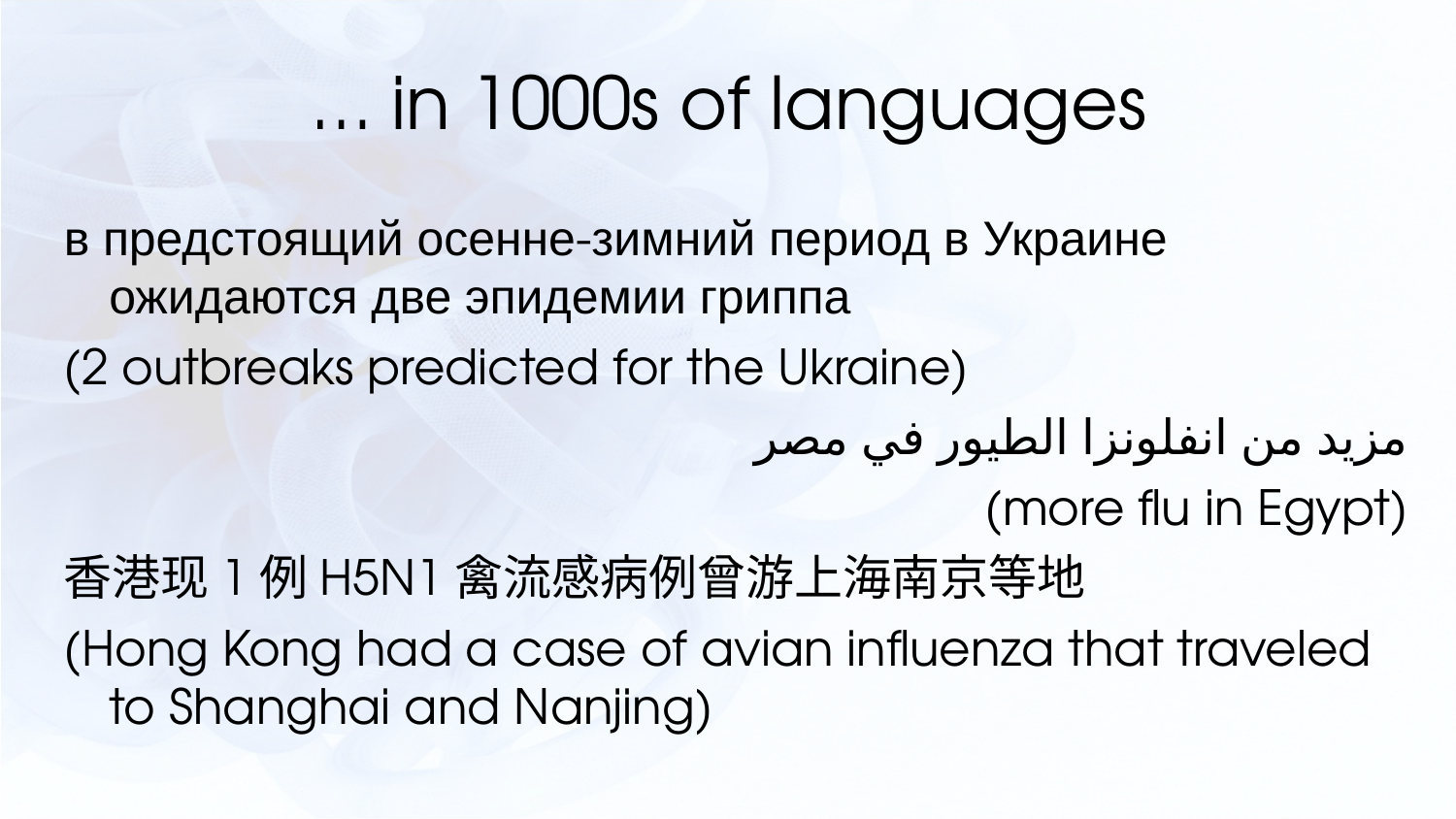

# … in 1000s of languages
в предстоящий осенне-зимний период в Украине ожидаются две эпидемии гриппа
(2 outbreaks predicted for the Ukraine)
مزيد من انفلونزا الطيور في مصر
(more flu in Egypt)
香港现1例H5N1禽流感病例曾游上海南京等地
(Hong Kong had a case of avian influenza that traveled to Shanghai and Nanjing)